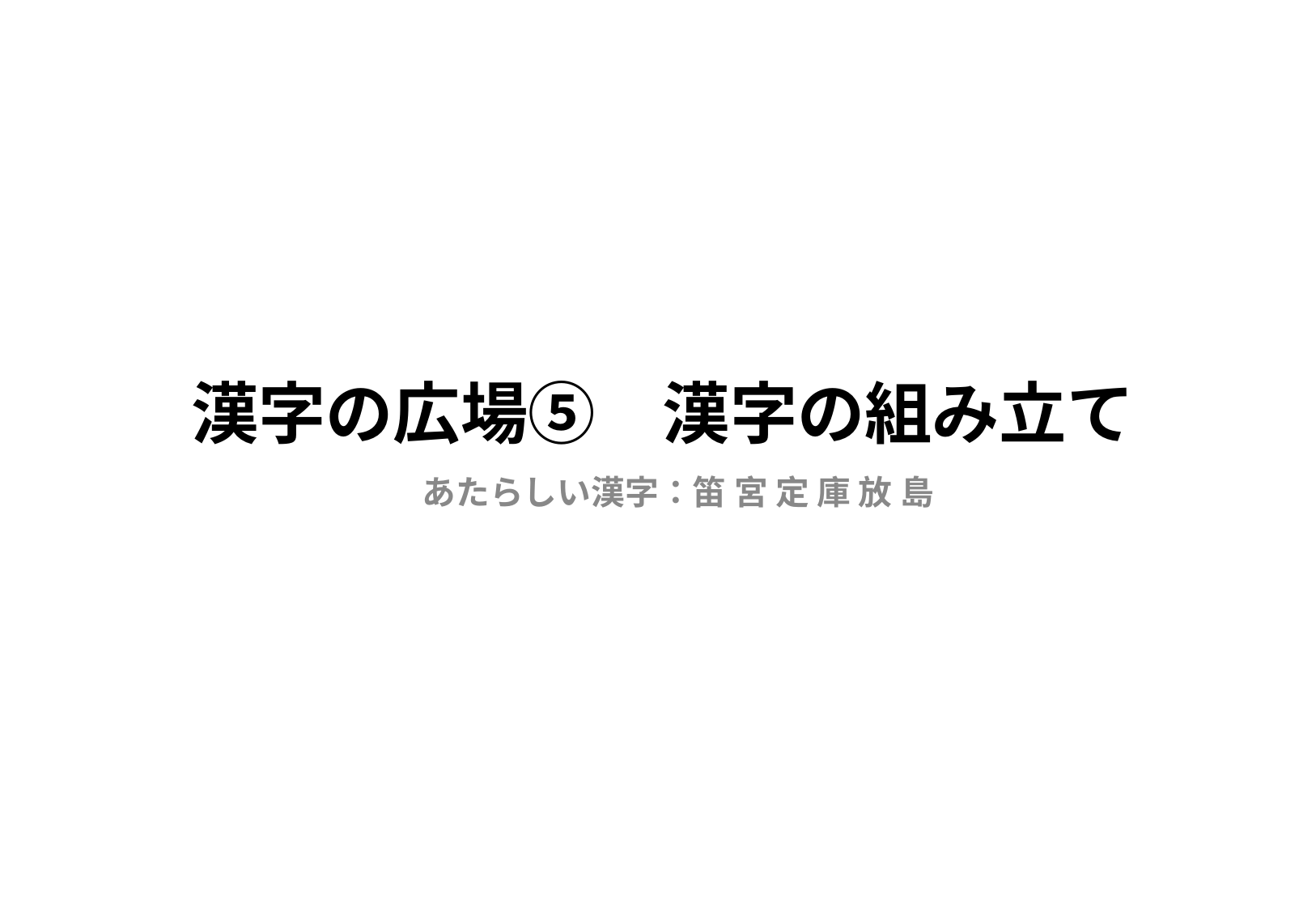

# 漢字の広場⑤　漢字の組み立て
あたらしい漢字：笛 宮 定 庫 放 島